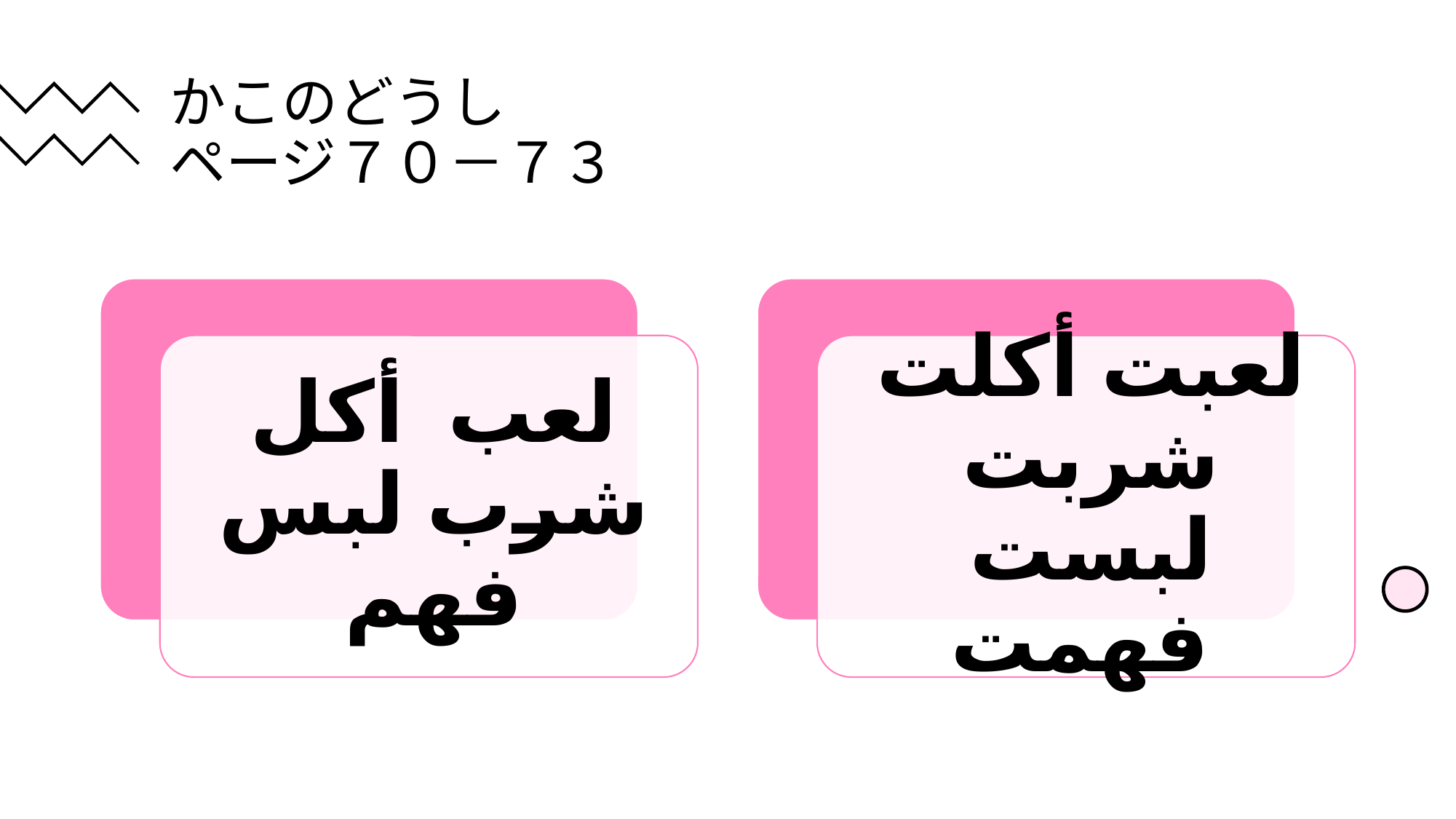

# かこのどうし ページ７０－７３

لعب  أكل شرب لبس فهم
لعبت أكلت شربت لبست فهمت